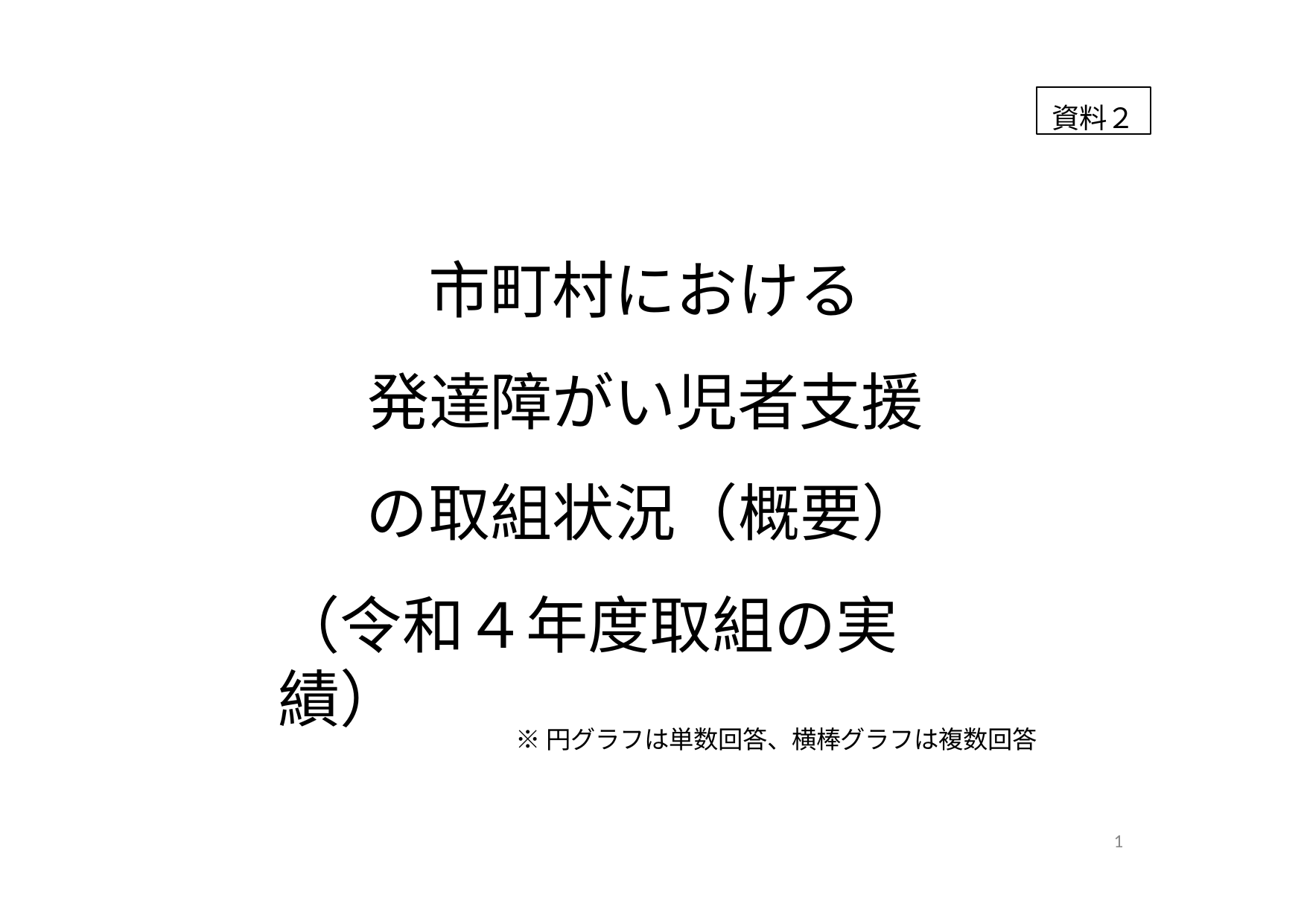

資料２
# 市町村における
発達障がい児者⽀援の取組状況（概要）
（令和４年度取組の実績）
※円グラフは単数回答、横棒グラフは複数回答
1